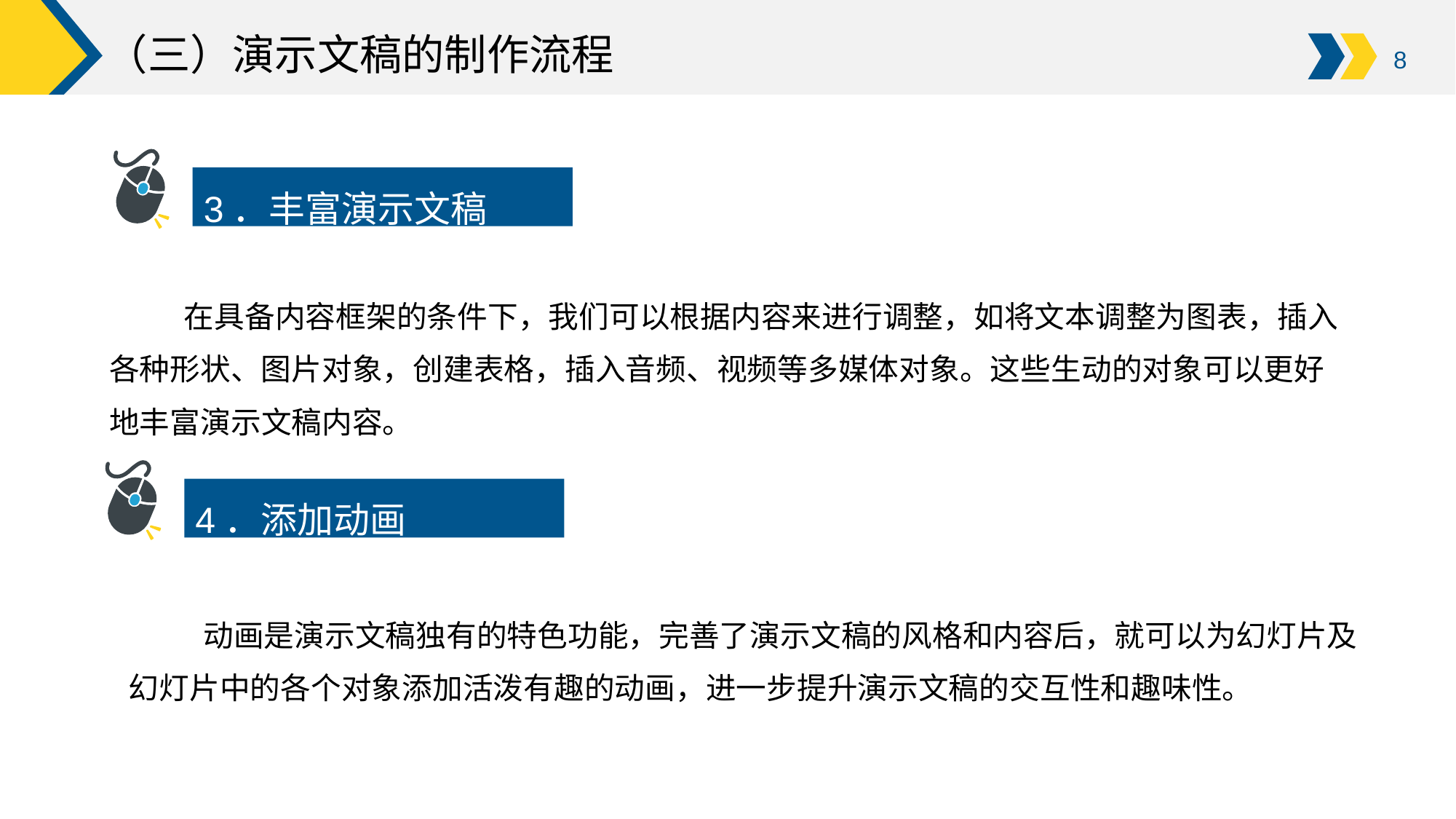

# （三）演示文稿的制作流程

3．丰富演示文稿
在具备内容框架的条件下，我们可以根据内容来进行调整，如将文本调整为图表，插入各种形状、图片对象，创建表格，插入音频、视频等多媒体对象。这些生动的对象可以更好地丰富演示文稿内容。

4．添加动画
动画是演示文稿独有的特色功能，完善了演示文稿的风格和内容后，就可以为幻灯片及幻灯片中的各个对象添加活泼有趣的动画，进一步提升演示文稿的交互性和趣味性。